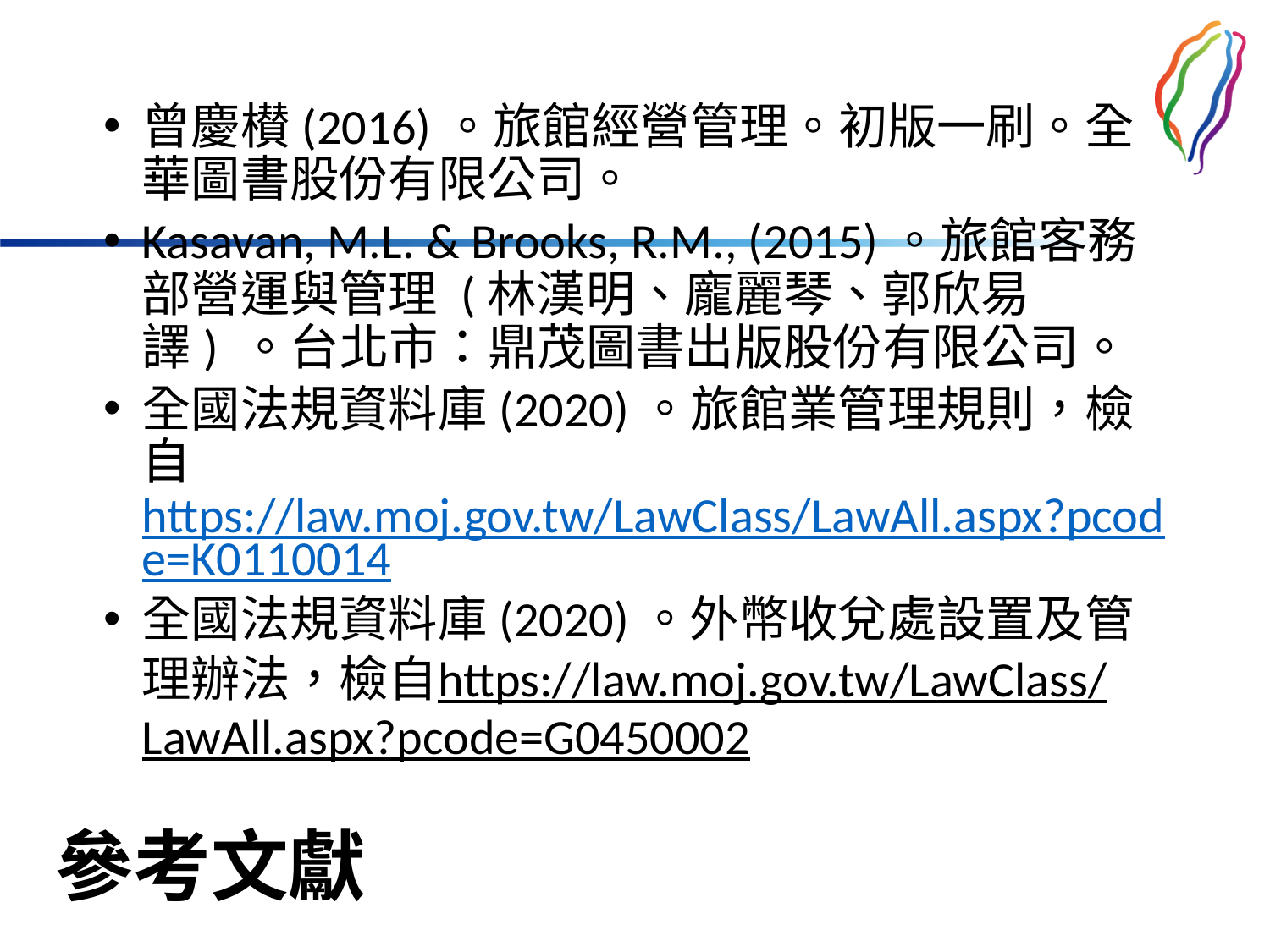

曾慶櫕(2016)。旅館經營管理。初版一刷。全華圖書股份有限公司。
Kasavan, M.L. & Brooks, R.M., (2015)。旅館客務部營運與管理 (林漢明、龐麗琴、郭欣易譯) 。台北市：鼎茂圖書出版股份有限公司。
全國法規資料庫(2020)。旅館業管理規則，檢自https://law.moj.gov.tw/LawClass/LawAll.aspx?pcode=K0110014
全國法規資料庫(2020)。外幣收兌處設置及管理辦法，檢自
https://law.moj.gov.tw/LawClass/LawAll.aspx?pcode=G0450002

# 參考文獻